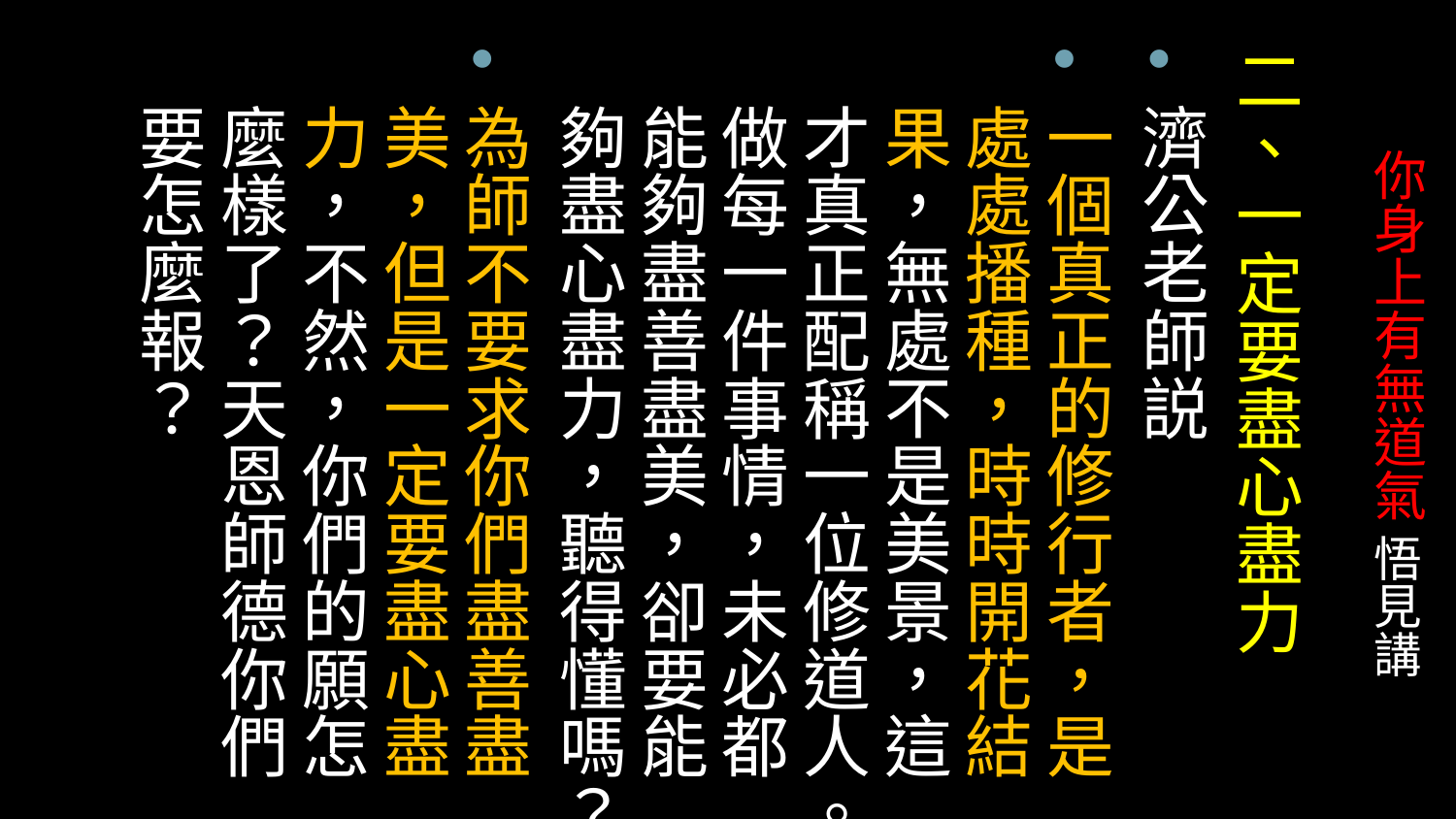

二、一定要盡心盡力
濟公老師説
一個真正的修行者，是處處播種，時時開花結果，無處不是美景，這才真正配稱一位修道人。做每一件事情，未必都能夠盡善盡美，卻要能夠盡心盡力，聽得懂嗎？
為師不要求你們盡善盡美，但是一定要盡心盡力，不然，你們的願怎麼樣了？天恩師德你們要怎麼報？

# 你身上有無道氣 悟見講